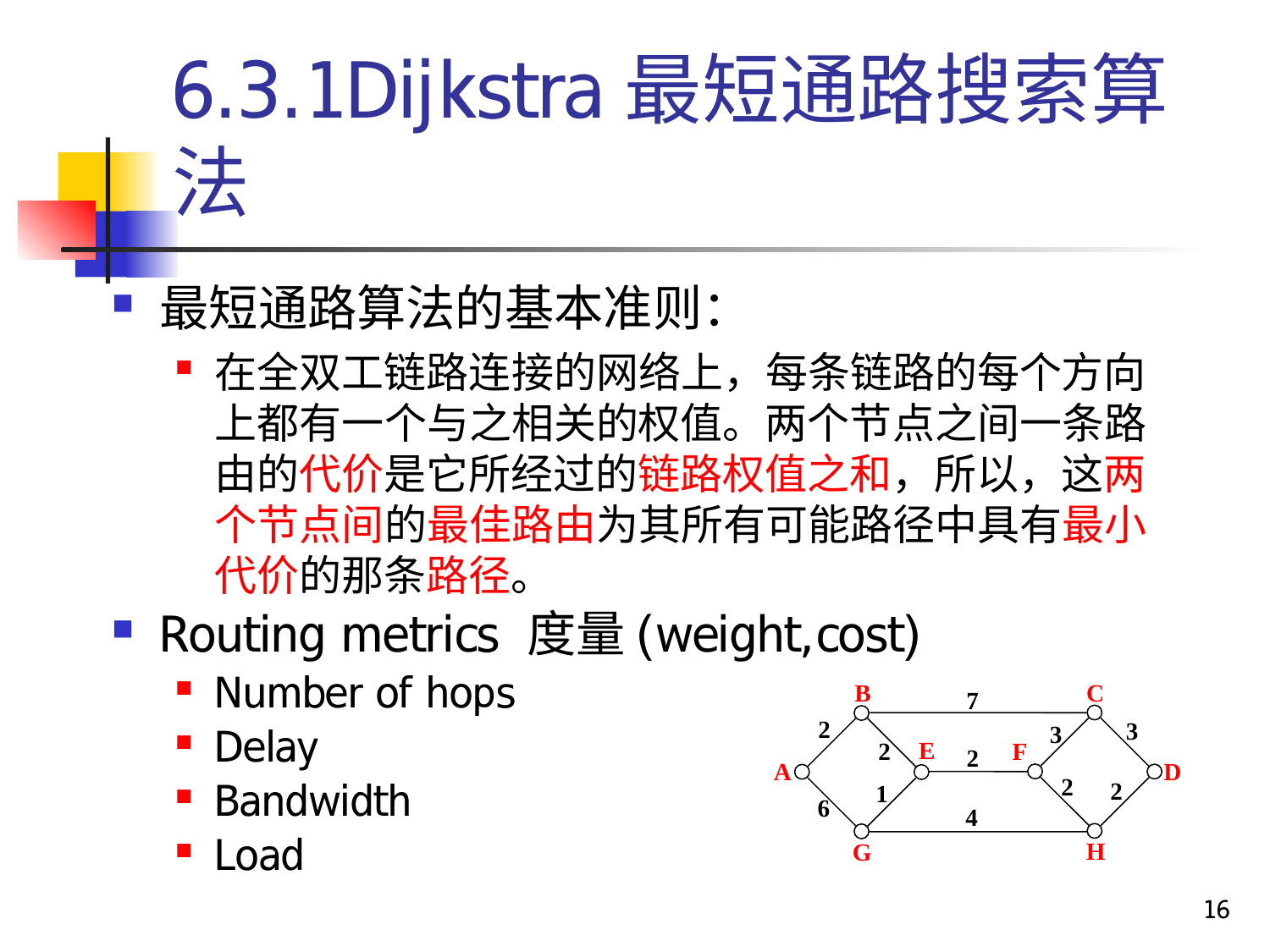

# 6.3.1Dijkstra最短通路搜索算法
最短通路算法的基本准则：
在全双工链路连接的网络上，每条链路的每个方向上都有一个与之相关的权值。两个节点之间一条路由的代价是它所经过的链路权值之和，所以，这两个节点间的最佳路由为其所有可能路径中具有最小代价的那条路径。
Routing metrics 度量(weight,cost)
Number of hops
Delay
Bandwidth
Load
B
C
7

2
3

3
E
F
2
2
A
D

2

2

1
6
4

H
G
16